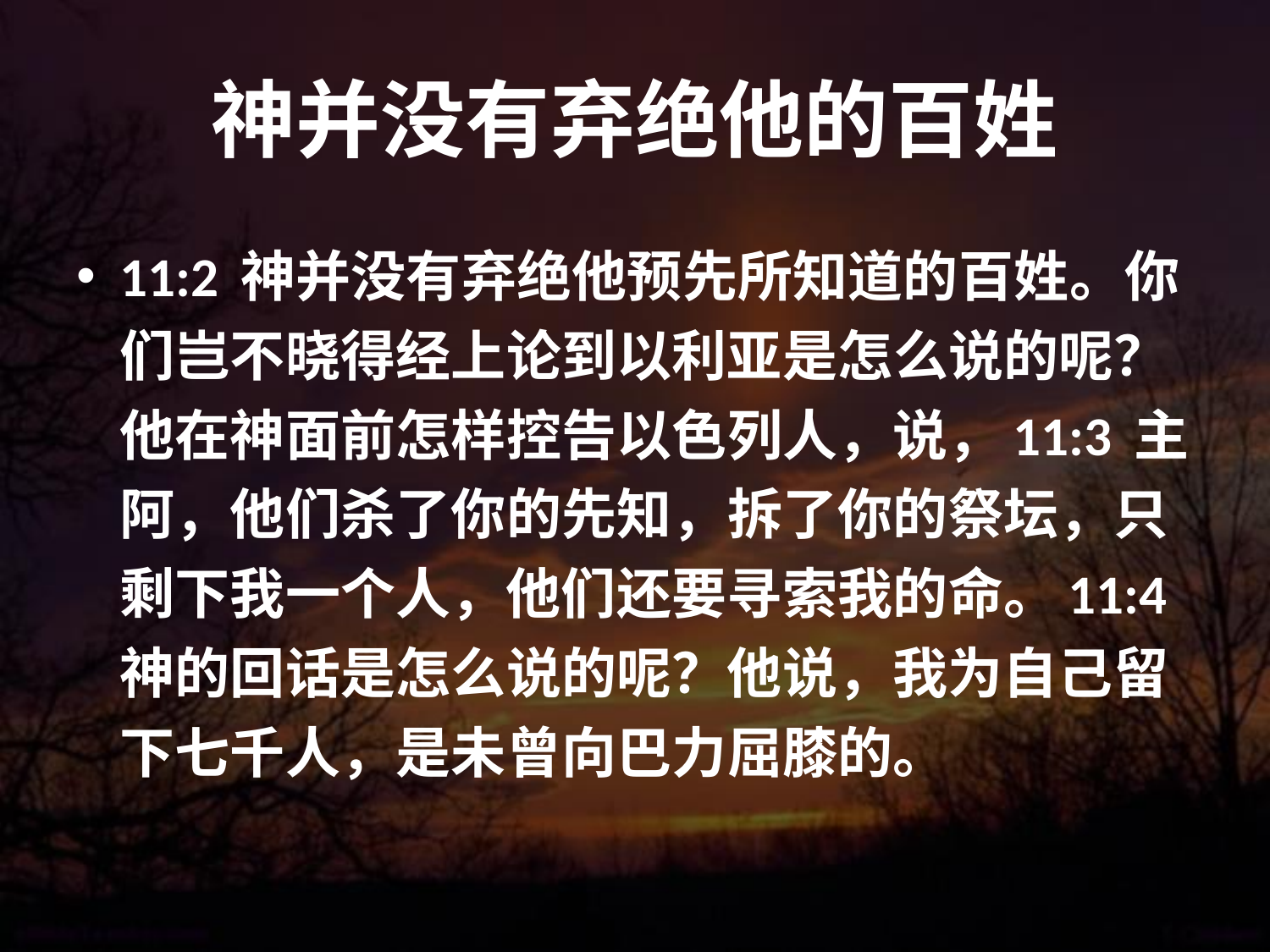

# 神并没有弃绝他的百姓
11:2 神并没有弃绝他预先所知道的百姓。你们岂不晓得经上论到以利亚是怎么说的呢？他在神面前怎样控告以色列人，说，11:3 主阿，他们杀了你的先知，拆了你的祭坛，只剩下我一个人，他们还要寻索我的命。11:4 神的回话是怎么说的呢？他说，我为自己留下七千人，是未曾向巴力屈膝的。